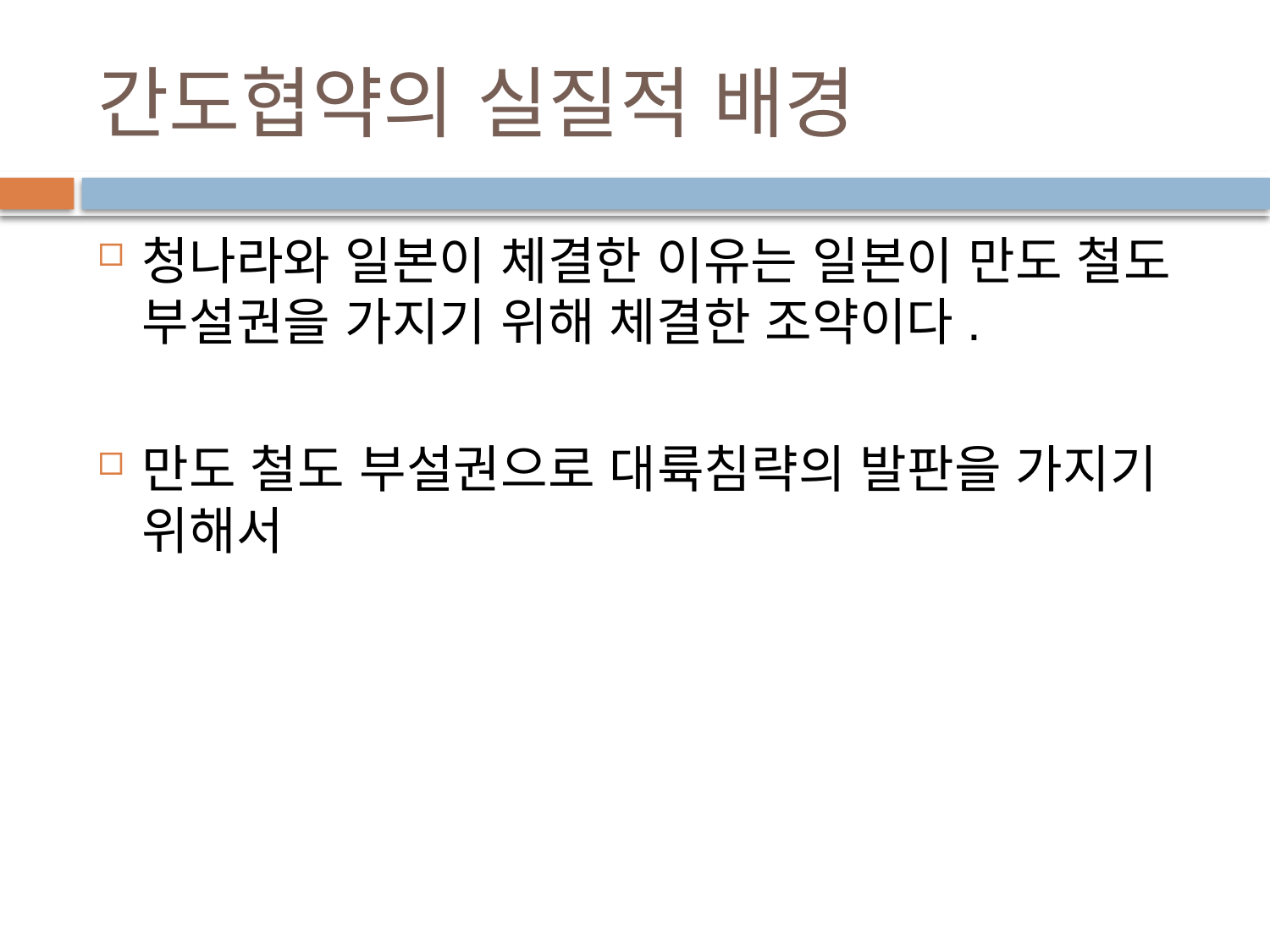

# 간도협약의 실질적 배경
청나라와 일본이 체결한 이유는 일본이 만도 철도 부설권을 가지기 위해 체결한 조약이다.

만도 철도 부설권으로 대륙침략의 발판을 가지기 위해서